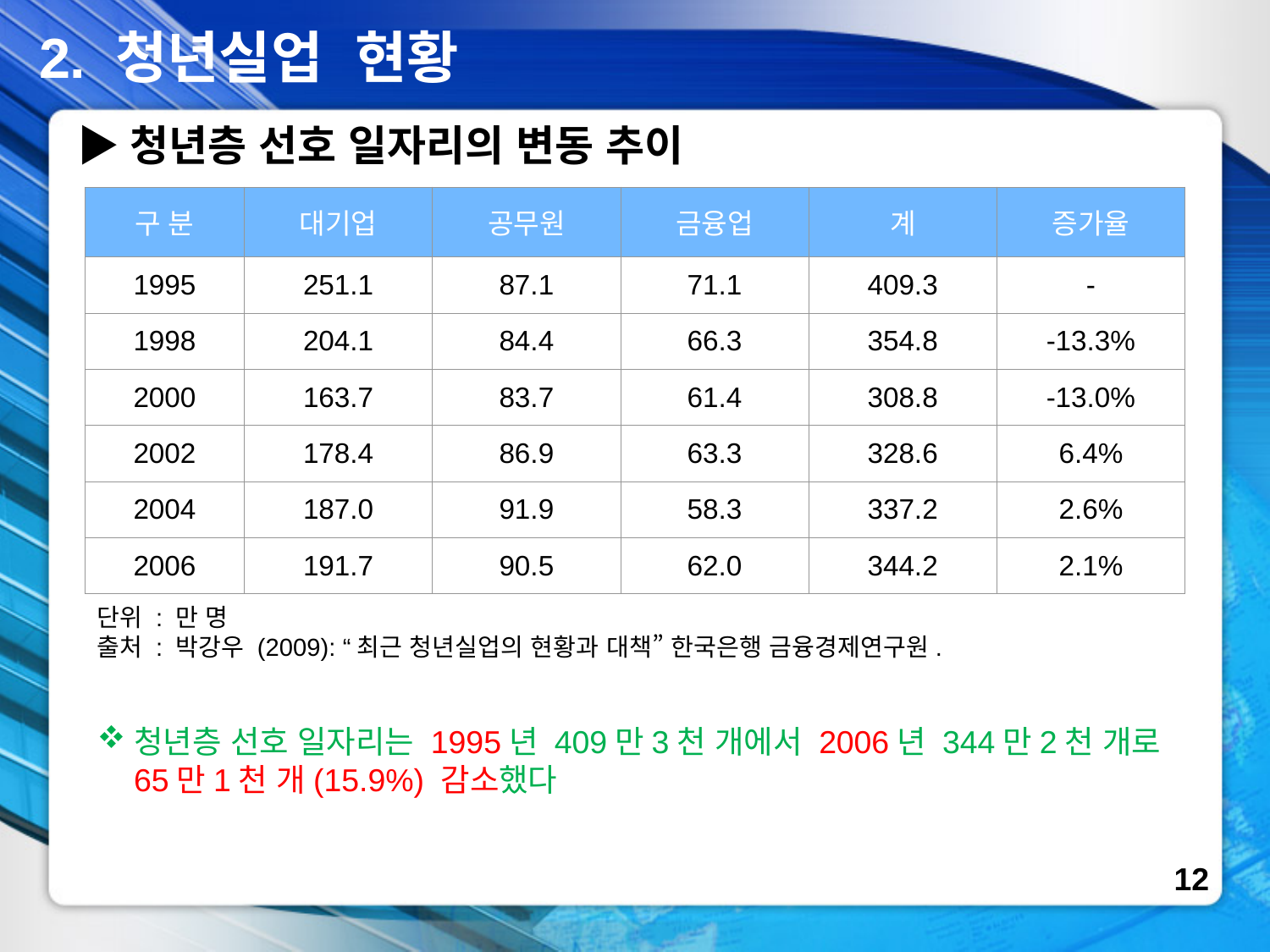

2. 청년실업  현황
▶청년층 선호 일자리의 변동 추이
| 구 분 | 대기업 | 공무원 | 금융업 | 계 | 증가율 |
| --- | --- | --- | --- | --- | --- |
| 1995 | 251.1 | 87.1 | 71.1 | 409.3 | - |
| 1998 | 204.1 | 84.4 | 66.3 | 354.8 | -13.3% |
| 2000 | 163.7 | 83.7 | 61.4 | 308.8 | -13.0% |
| 2002 | 178.4 | 86.9 | 63.3 | 328.6 | 6.4% |
| 2004 | 187.0 | 91.9 | 58.3 | 337.2 | 2.6% |
| 2006 | 191.7 | 90.5 | 62.0 | 344.2 | 2.1% |
단위 : 만 명
출처 : 박강우 (2009): “최근 청년실업의 현황과 대책” 한국은행 금융경제연구원.
청년층 선호 일자리는 1995년 409만3천 개에서 2006년 344만2천 개로 65만1천 개(15.9%) 감소했다
12